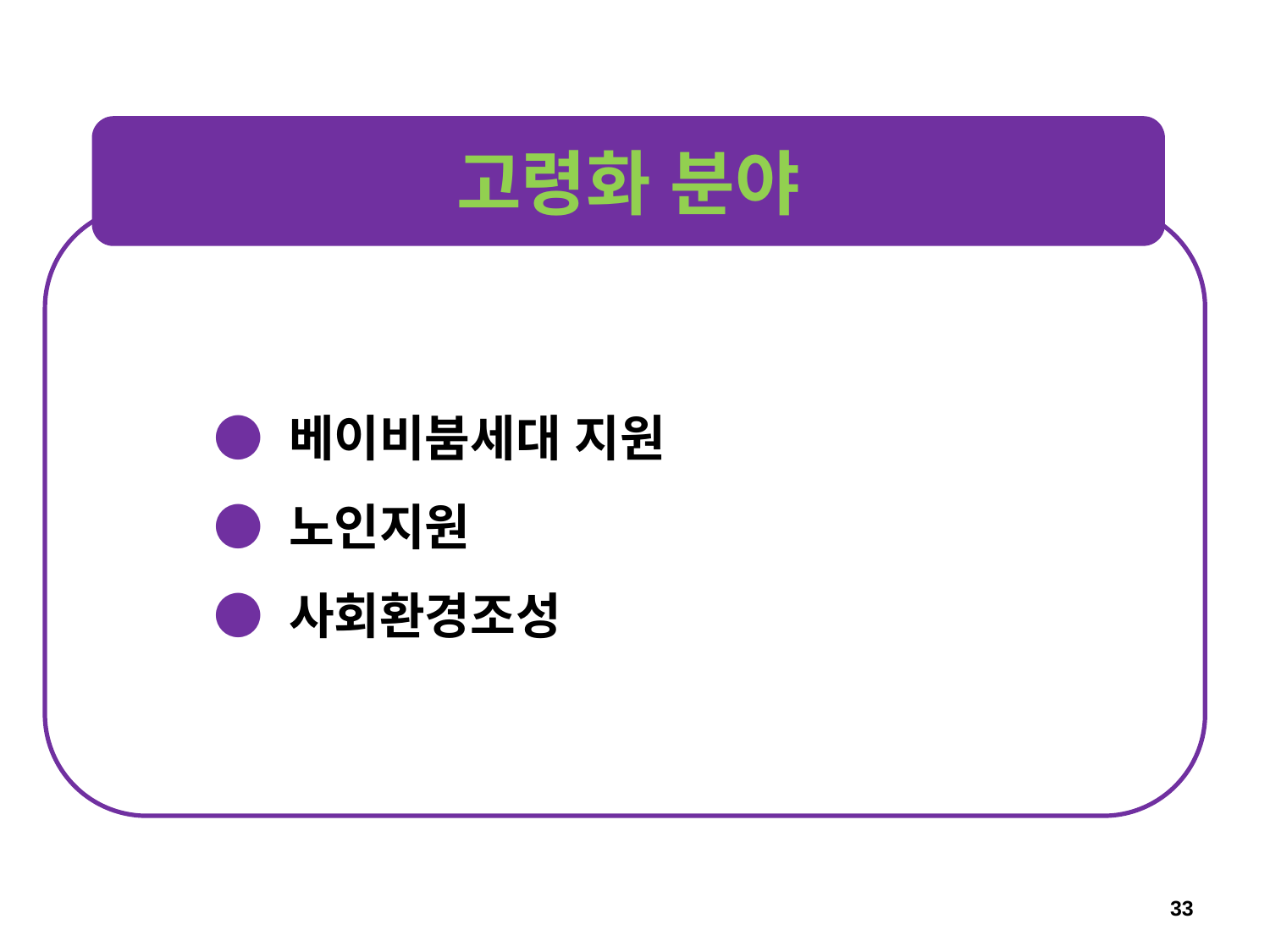

고령화 분야
● 베이비붐세대 지원
● 노인지원
● 사회환경조성
33